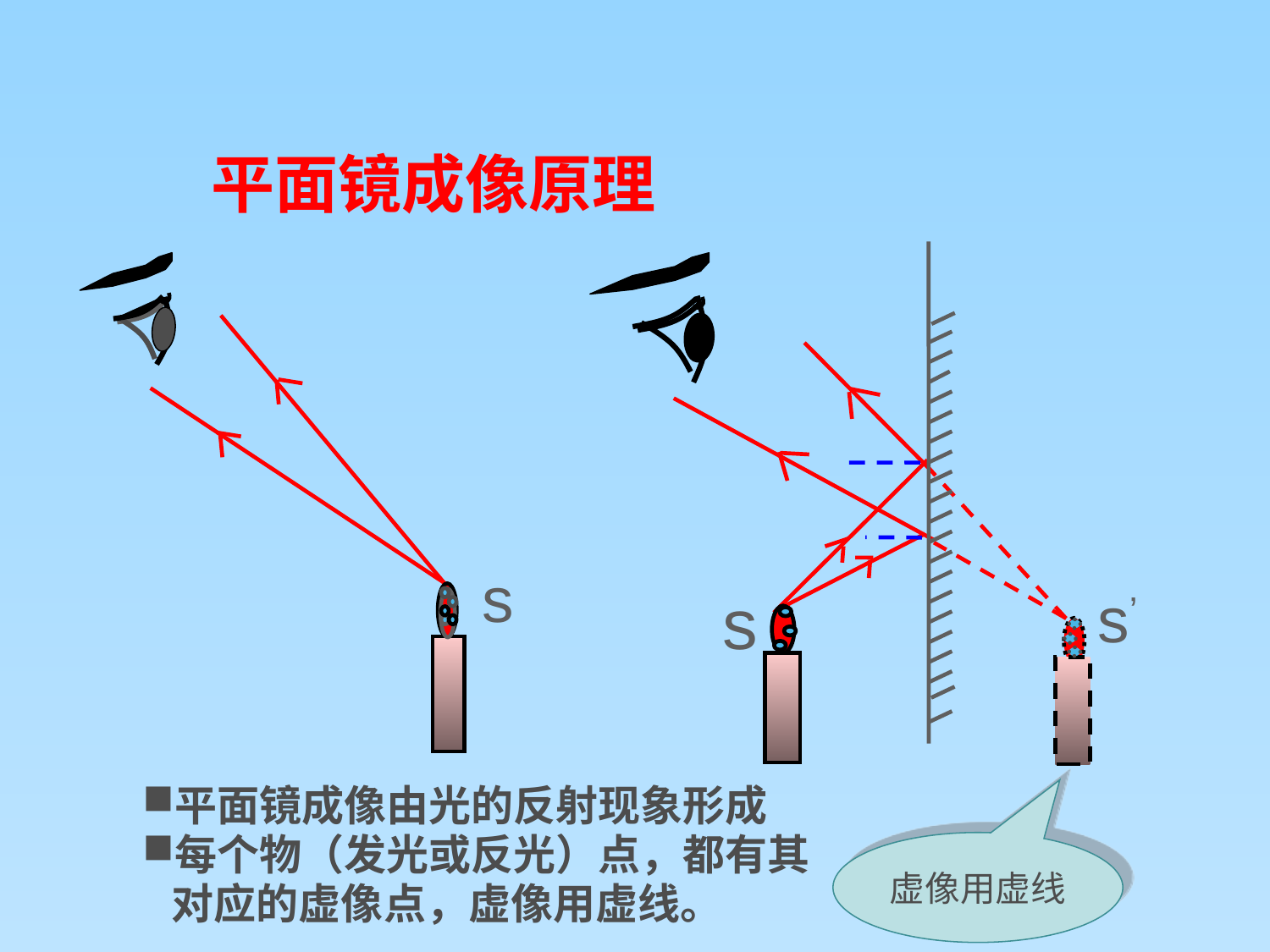

平面镜成像原理

s
s
s’

平面镜成像由光的反射现象形成
每个物（发光或反光）点，都有其
  对应的虚像点，虚像用虚线。
虚像用虚线